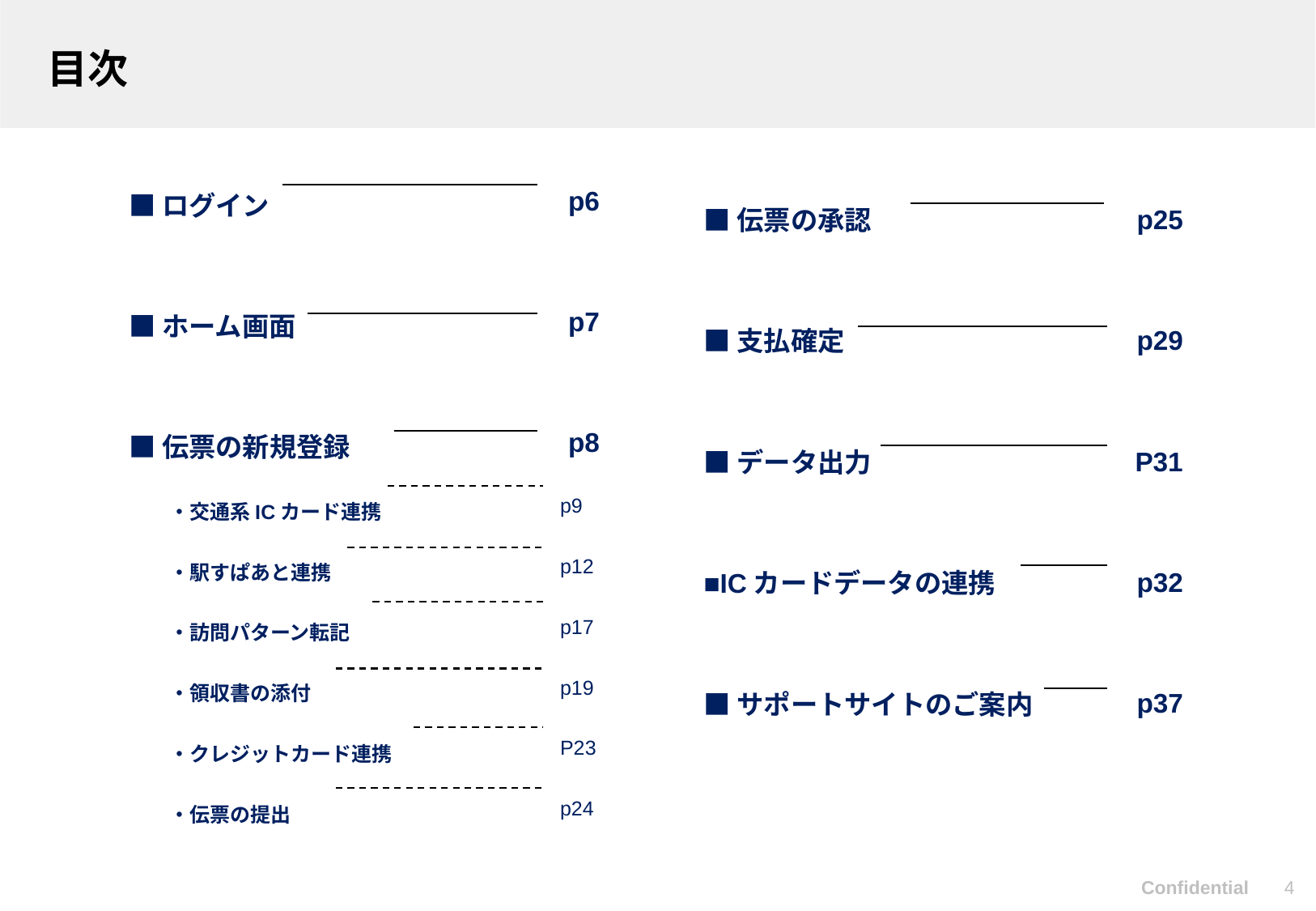

目次
■ログイン

■ホーム画面

■伝票の新規登録
　　・交通系ICカード連携
　　・駅すぱあと連携
　　・訪問パターン転記
　　・領収書の添付
　　・クレジットカード連携
　　・伝票の提出

p6

p7

p8
p25

p29

P31

p32

p37
■伝票の承認

■支払確定

■データ出力

■ICカードデータの連携

■サポートサイトのご案内
p9
p12
p17
p19
P23
p24